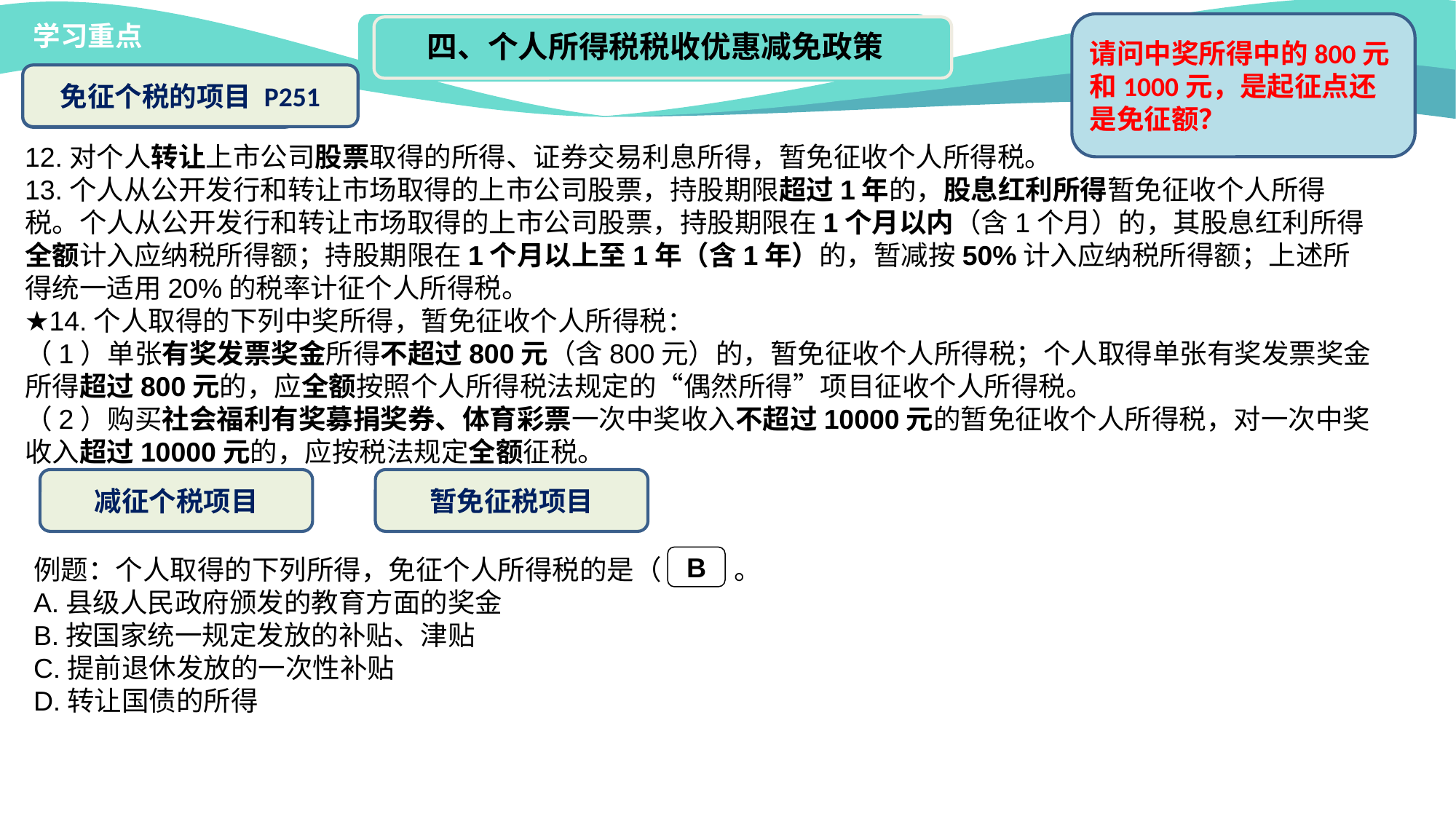

学习重点
请问中奖所得中的800元和1000元，是起征点还是免征额？

四、个人所得税税收优惠减免政策
免征个税的项目 P251
免征个税的项目
12.对个人转让上市公司股票取得的所得、证券交易利息所得，暂免征收个人所得税。
13.个人从公开发行和转让市场取得的上市公司股票，持股期限超过1年的，股息红利所得暂免征收个人所得税。个人从公开发行和转让市场取得的上市公司股票，持股期限在1个月以内（含1个月）的，其股息红利所得全额计入应纳税所得额；持股期限在1个月以上至1年（含1年）的，暂减按50%计入应纳税所得额；上述所得统一适用20%的税率计征个人所得税。
★14.个人取得的下列中奖所得，暂免征收个人所得税：
（1）单张有奖发票奖金所得不超过800元（含800元）的，暂免征收个人所得税；个人取得单张有奖发票奖金所得超过800元的，应全额按照个人所得税法规定的“偶然所得”项目征收个人所得税。
（2）购买社会福利有奖募捐奖券、体育彩票一次中奖收入不超过10000元的暂免征收个人所得税，对一次中奖收入超过10000元的，应按税法规定全额征税。

减征个税项目
暂免征税项目
例题：个人取得的下列所得，免征个人所得税的是（　   ）。
A.县级人民政府颁发的教育方面的奖金
B.按国家统一规定发放的补贴、津贴
C.提前退休发放的一次性补贴
D.转让国债的所得
B